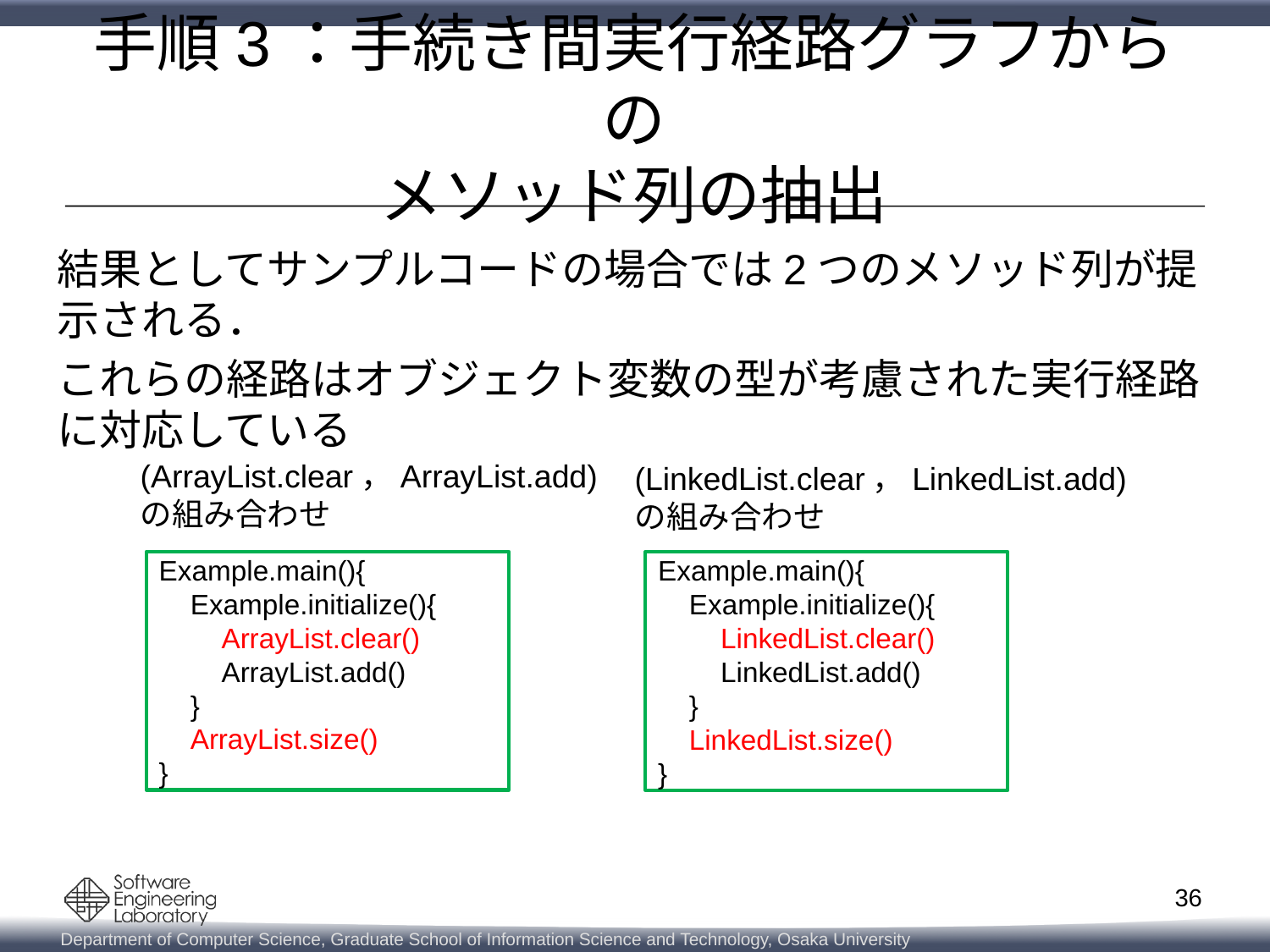

# 手順3：手続き間実行経路グラフからの メソッド列の抽出
結果としてサンプルコードの場合では2つのメソッド列が提示される．
これらの経路はオブジェクト変数の型が考慮された実行経路に対応している
(ArrayList.clear，ArrayList.add)
の組み合わせ
(LinkedList.clear，LinkedList.add)
の組み合わせ
Example.main(){
    Example.initialize(){
        ArrayList.clear()
        ArrayList.add()
    }
    ArrayList.size()
}
Example.main(){
    Example.initialize(){
        LinkedList.clear()
        LinkedList.add()
    }
    LinkedList.size()
}
36